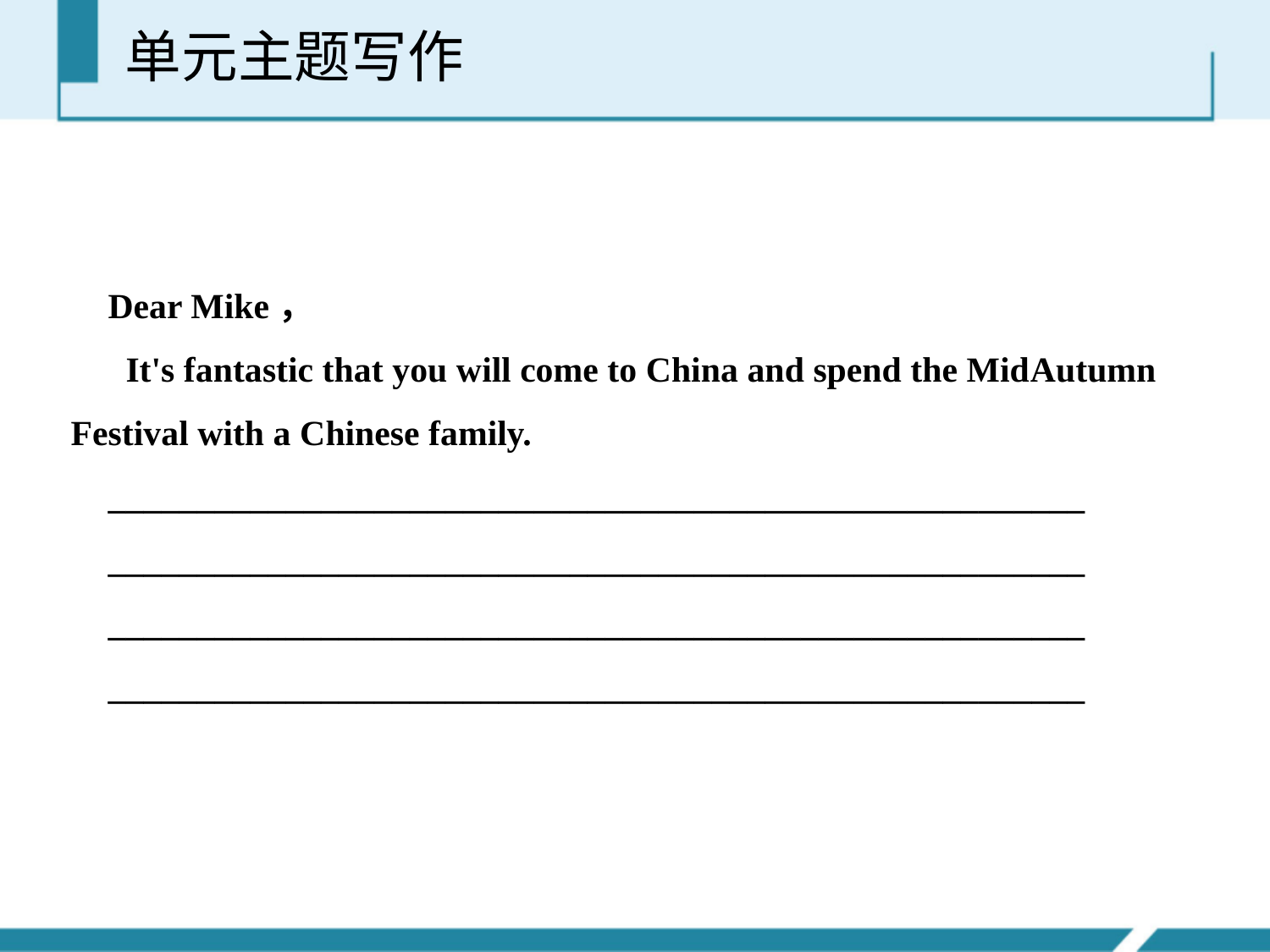

单元主题写作
Dear Mike，
  It's fantastic that you will come to China and spend the Mid­Autumn Festival with a Chinese family.
_______________________________________________________
_______________________________________________________
_______________________________________________________
_______________________________________________________